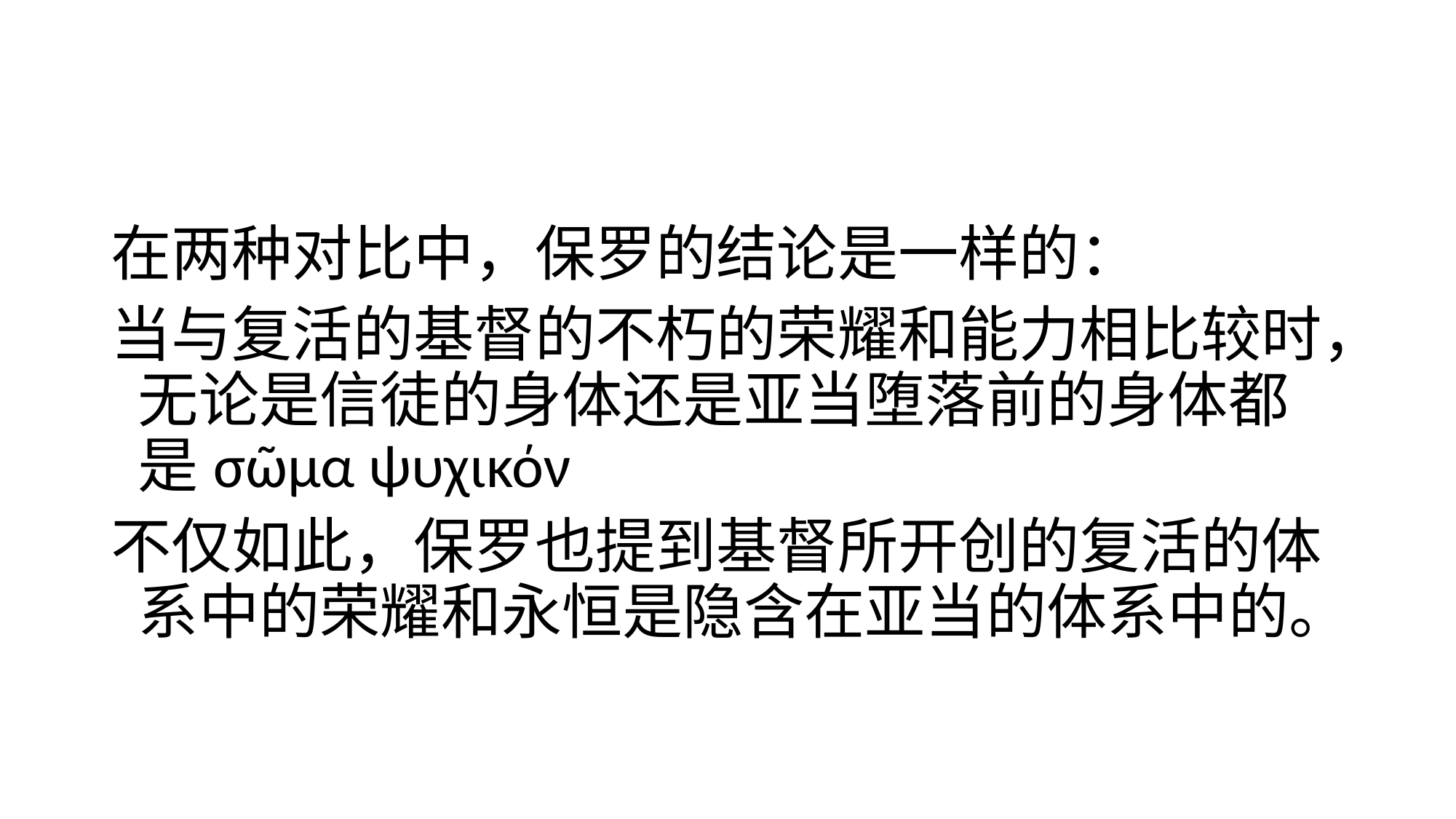

#
在两种对比中，保罗的结论是一样的：
当与复活的基督的不朽的荣耀和能力相比较时，无论是信徒的身体还是亚当堕落前的身体都是σῶμα ψυχικόν
不仅如此，保罗也提到基督所开创的复活的体系中的荣耀和永恒是隐含在亚当的体系中的。